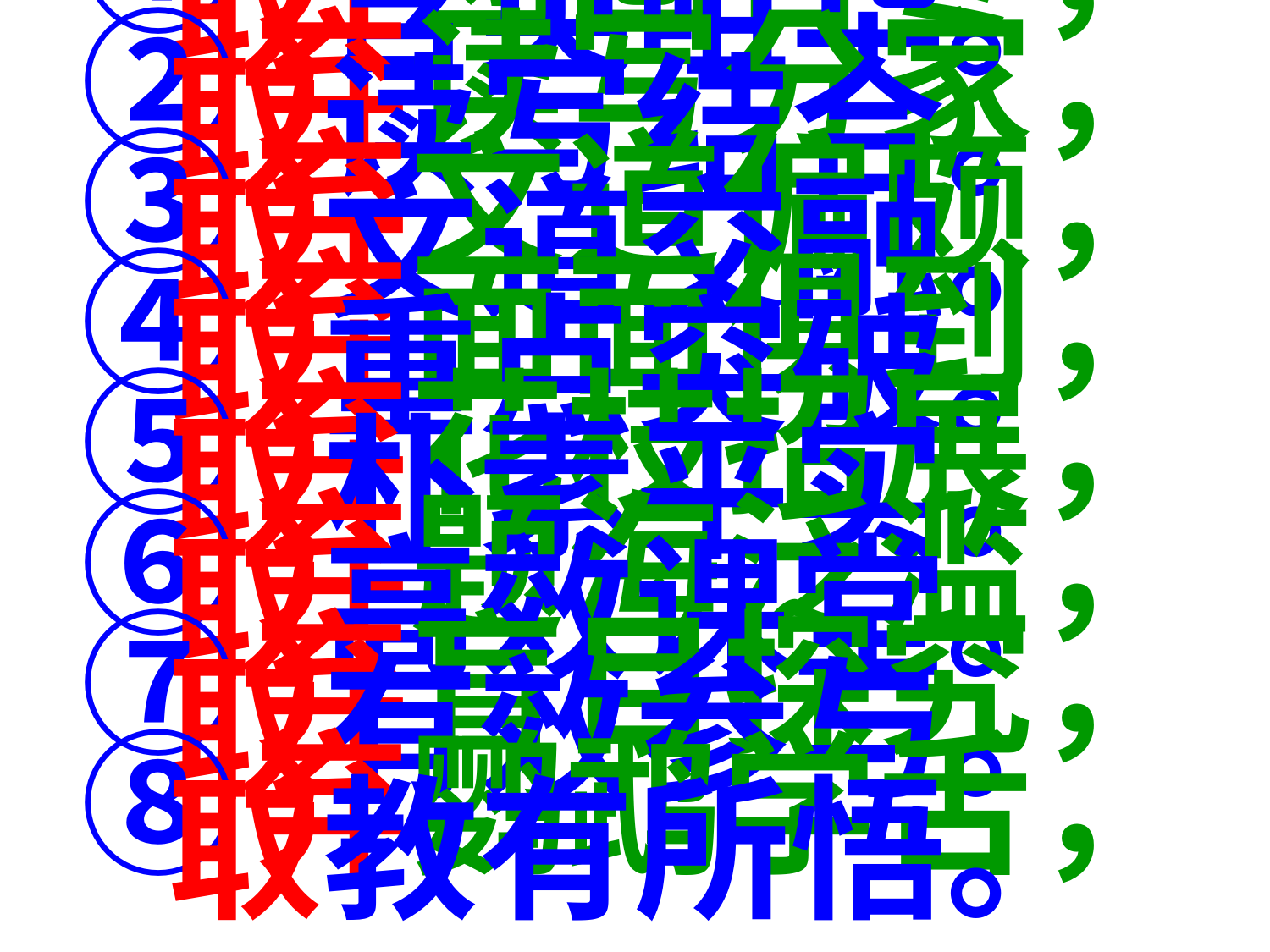

①弃囫囵吞枣，取含英咀华。
②弃读写分家，取读写结合。
③弃文道偏颇，取文道交融。
④弃面面俱到，取重点突破。
⑤弃花枝招展，取朴素平实。
⑥弃题海泛滥，取高效课堂。
⑦弃盲目探究，取有效参与。
⑧弃鹦鹉学舌，取教有所悟。